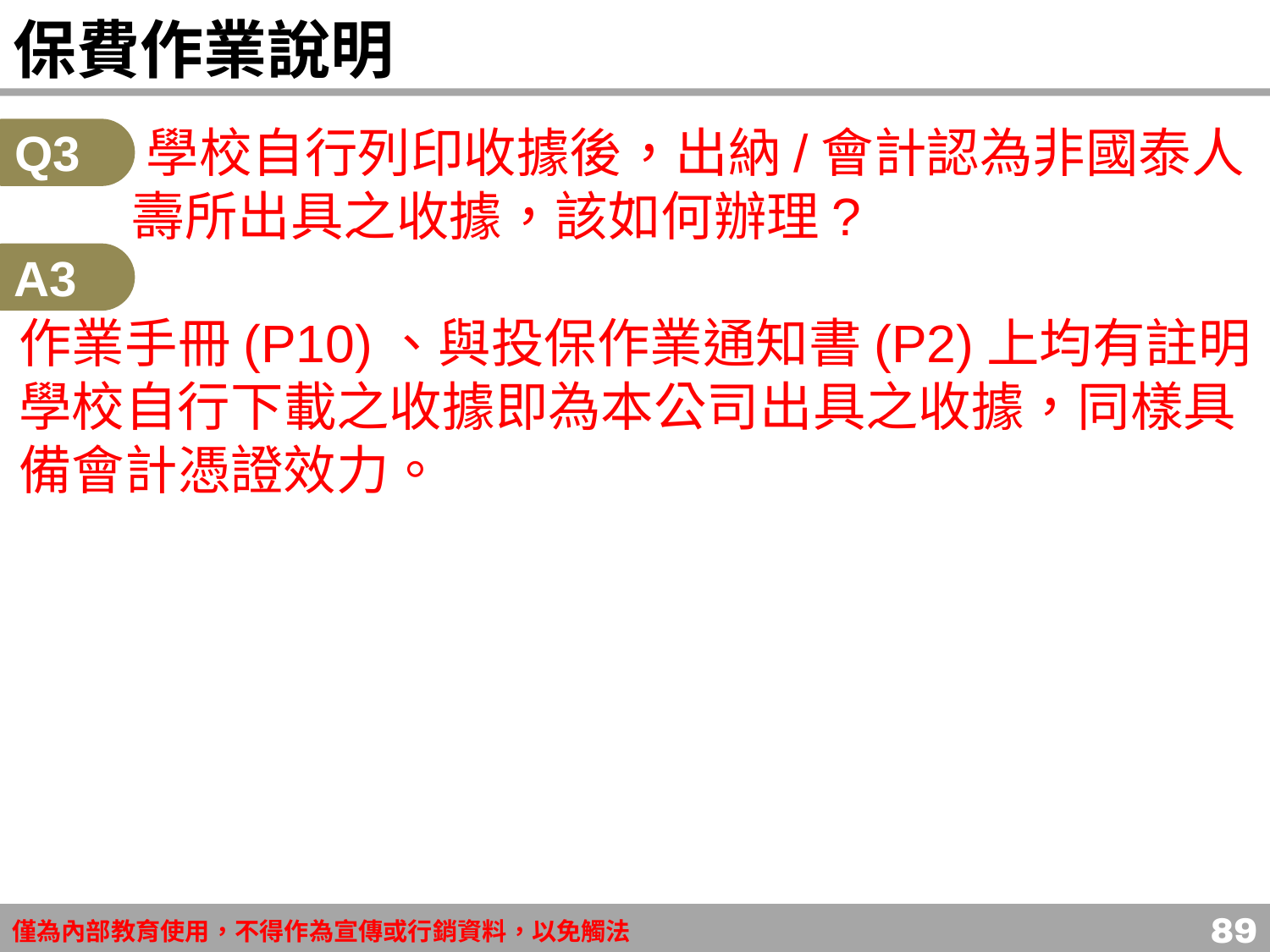

# 保費作業說明
Q10:學校自行列印收據後，出納/會計認為非國泰人壽所出具之收據，該如何辦理?

作業手冊(P10)、與投保作業通知書(P2)上均有註明，學校自行下載之收據即為本公司出具之收據，同樣具備會計憑證效力。

Q3

A3

89